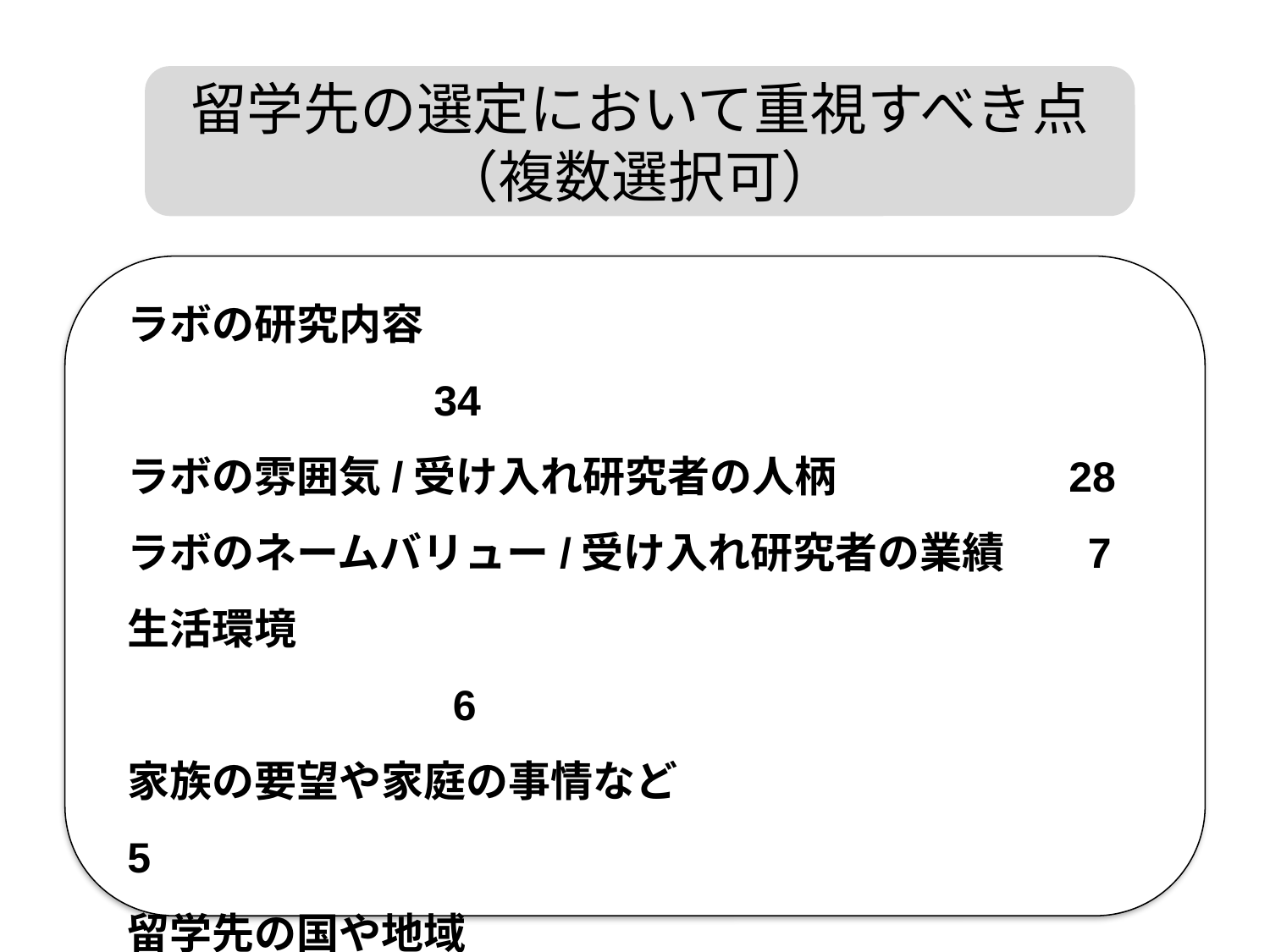

留学先の選定において重視すべき点（複数選択可）

ラボの研究内容								　34
ラボの雰囲気/受け入れ研究者の人柄		　28
ラボのネームバリュー/受け入れ研究者の業績	　  7
生活環境									　  6
家族の要望や家庭の事情など				　  5
留学先の国や地域							　  4
国内所属先とのつながり					　  3
その他									　  2